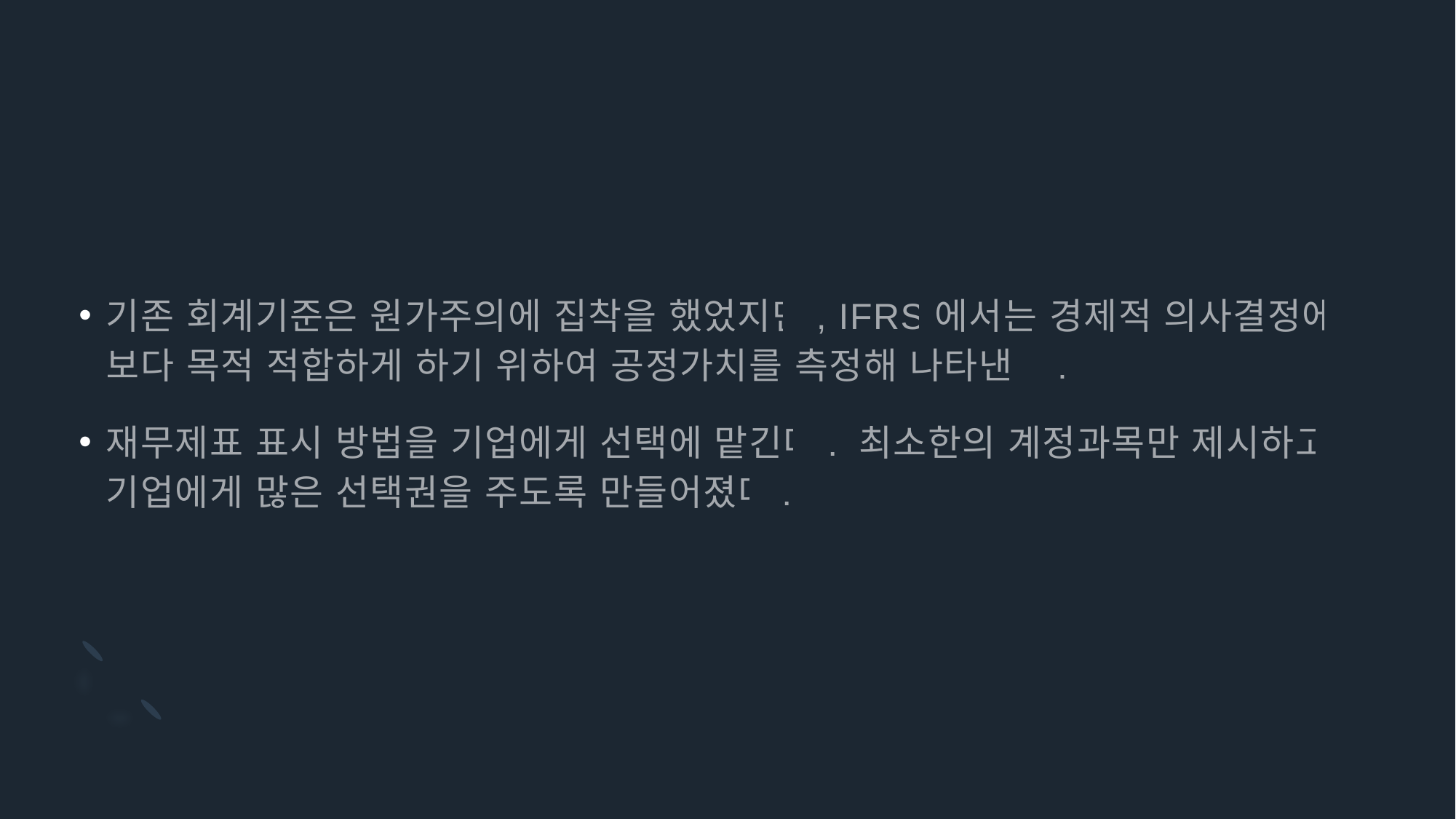

기존 회계기준은 원가주의에 집착을 했었지만, IFRS에서는 경제적 의사결정에 보다 목적 적합하게 하기 위하여 공정가치를 측정해 나타낸다.
재무제표 표시 방법을 기업에게 선택에 맡긴다. 최소한의 계정과목만 제시하고 기업에게 많은 선택권을 주도록 만들어졌다.